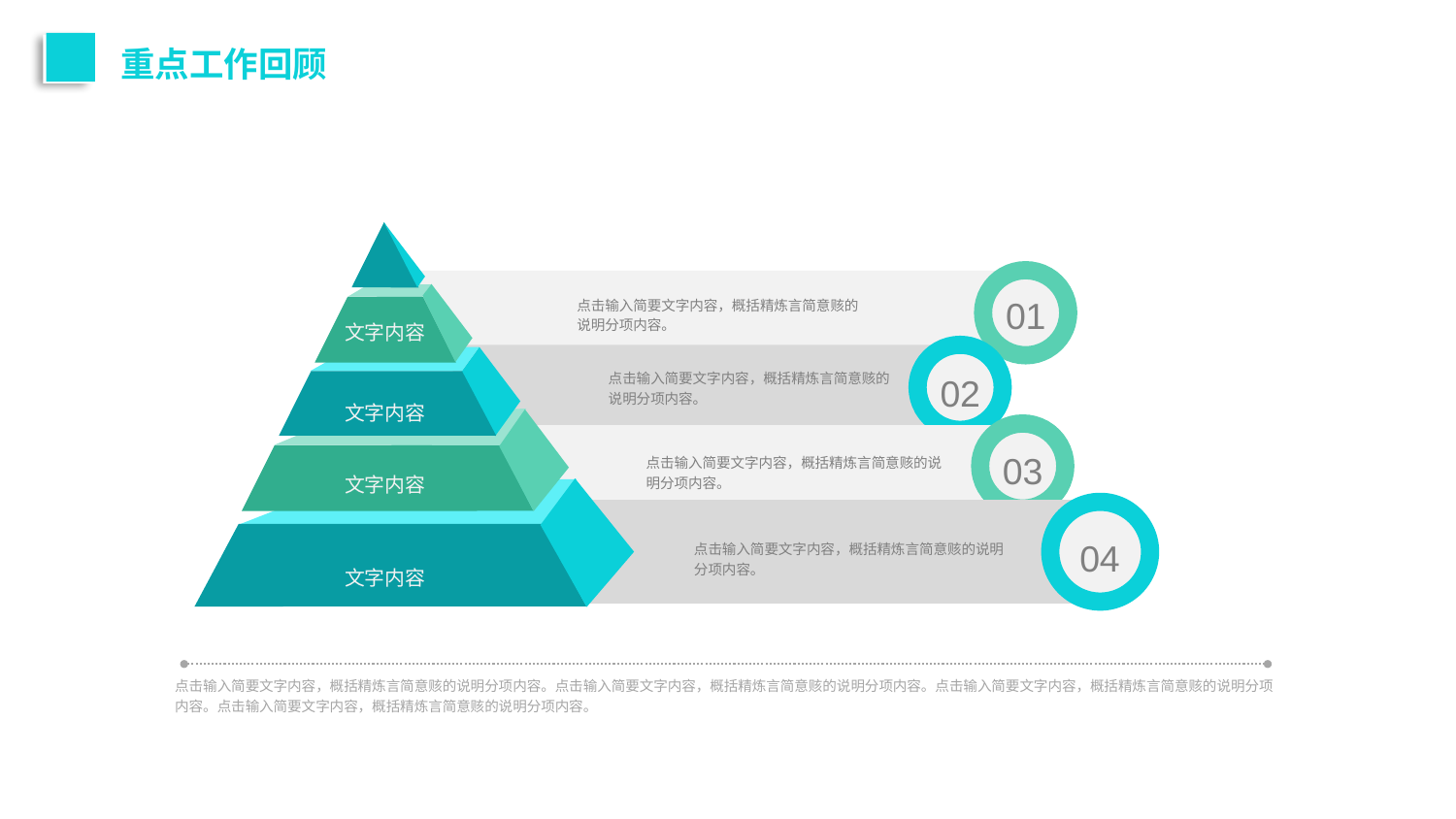

重点工作回顾

01
点击输入简要文字内容，概括精炼言简意赅的说明分项内容。
文字内容

02
点击输入简要文字内容，概括精炼言简意赅的说明分项内容。
文字内容

03
点击输入简要文字内容，概括精炼言简意赅的说明分项内容。
文字内容

04
点击输入简要文字内容，概括精炼言简意赅的说明分项内容。
文字内容
点击输入简要文字内容，概括精炼言简意赅的说明分项内容。点击输入简要文字内容，概括精炼言简意赅的说明分项内容。点击输入简要文字内容，概括精炼言简意赅的说明分项内容。点击输入简要文字内容，概括精炼言简意赅的说明分项内容。